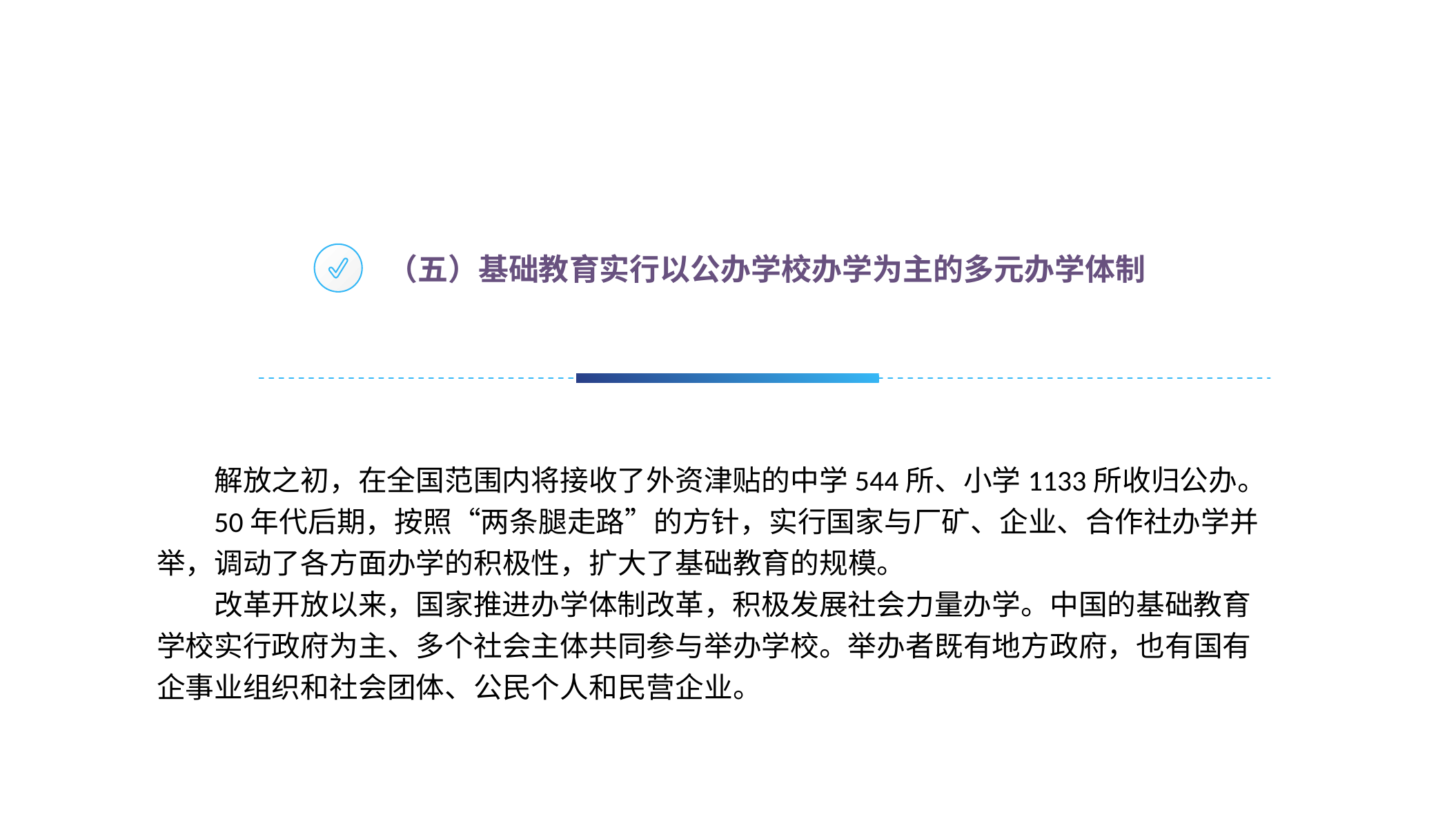

（五）基础教育实行以公办学校办学为主的多元办学体制

解放之初，在全国范围内将接收了外资津贴的中学544所、小学1133所收归公办。
50年代后期，按照“两条腿走路”的方针，实行国家与厂矿、企业、合作社办学并举，调动了各方面办学的积极性，扩大了基础教育的规模。
改革开放以来，国家推进办学体制改革，积极发展社会力量办学。中国的基础教育学校实行政府为主、多个社会主体共同参与举办学校。举办者既有地方政府，也有国有企事业组织和社会团体、公民个人和民营企业。